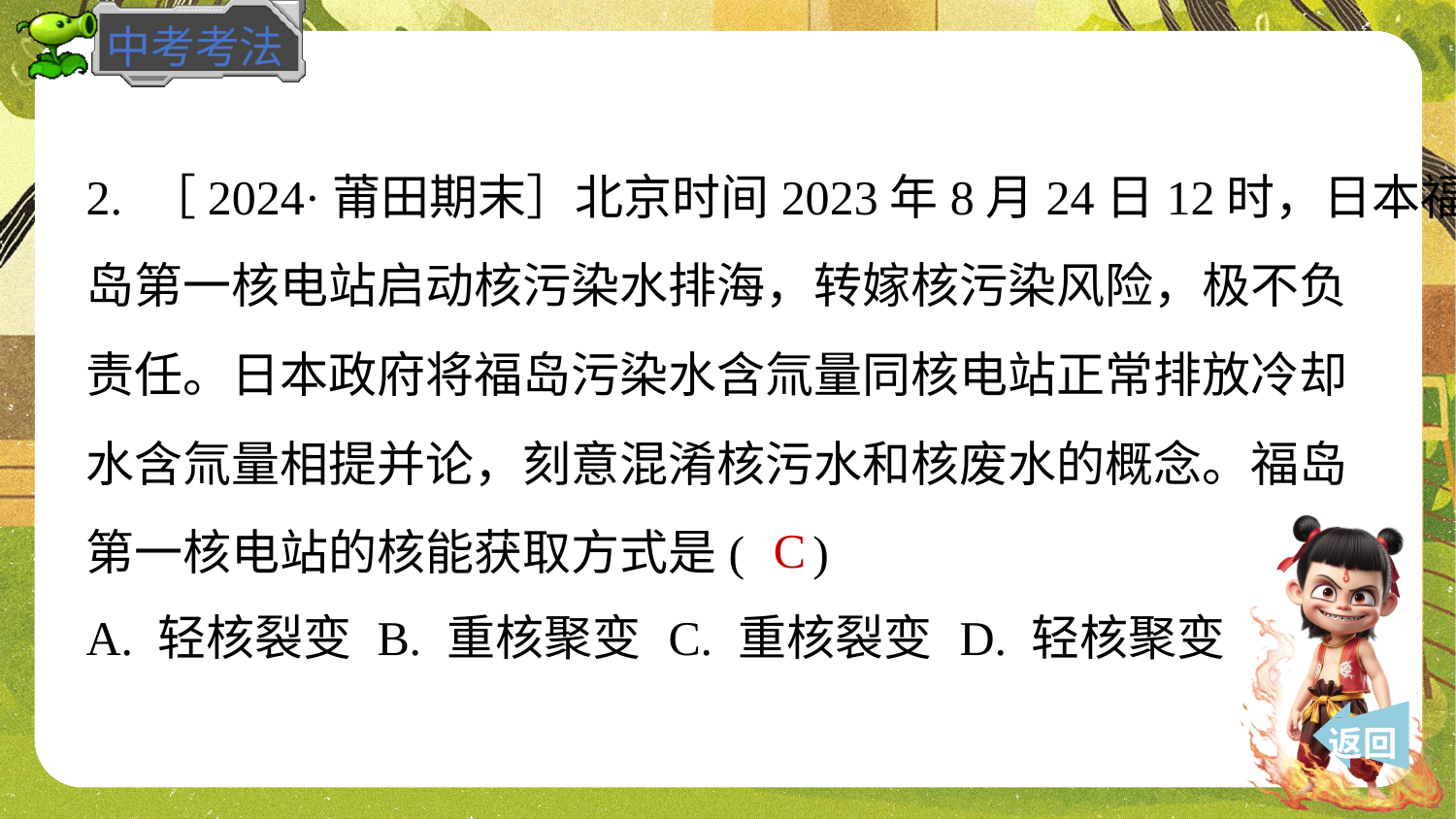

2. ［2024·莆田期末］北京时间2023年8月24日12时，日本福
岛第一核电站启动核污染水排海，转嫁核污染风险，极不负
责任。日本政府将福岛污染水含氚量同核电站正常排放冷却
水含氚量相提并论，刻意混淆核污水和核废水的概念。福岛
第一核电站的核能获取方式是(     )
C
A. 轻核裂变	B. 重核聚变	C. 重核裂变	D. 轻核聚变
 返回